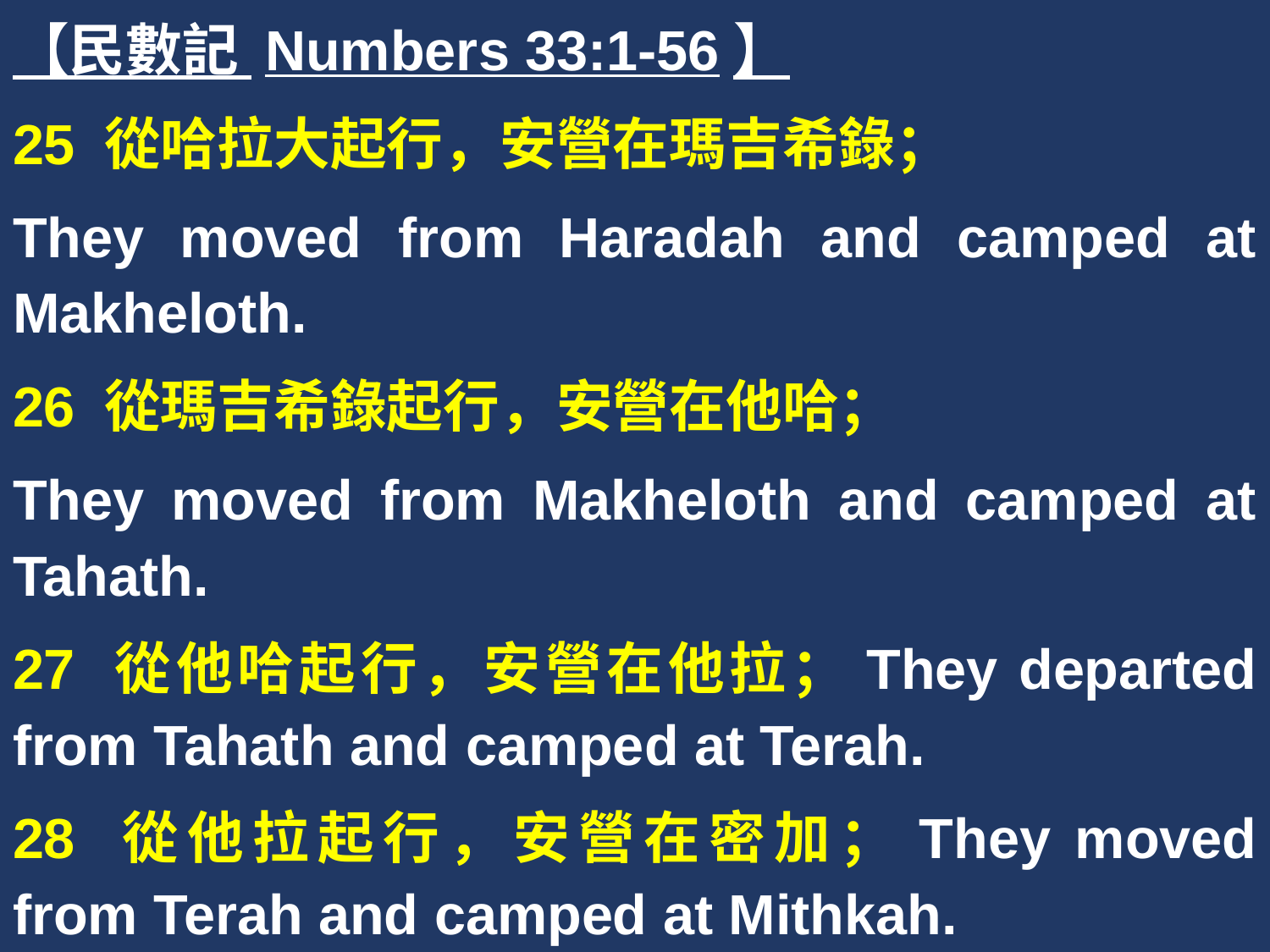

【民數記 Numbers 33:1-56】
25 從哈拉大起行，安營在瑪吉希錄；
They moved from Haradah and camped at Makheloth.
26 從瑪吉希錄起行，安營在他哈；
They moved from Makheloth and camped at Tahath.
27 從他哈起行，安營在他拉；They departed from Tahath and camped at Terah.
28 從他拉起行，安營在密加；They moved from Terah and camped at Mithkah.